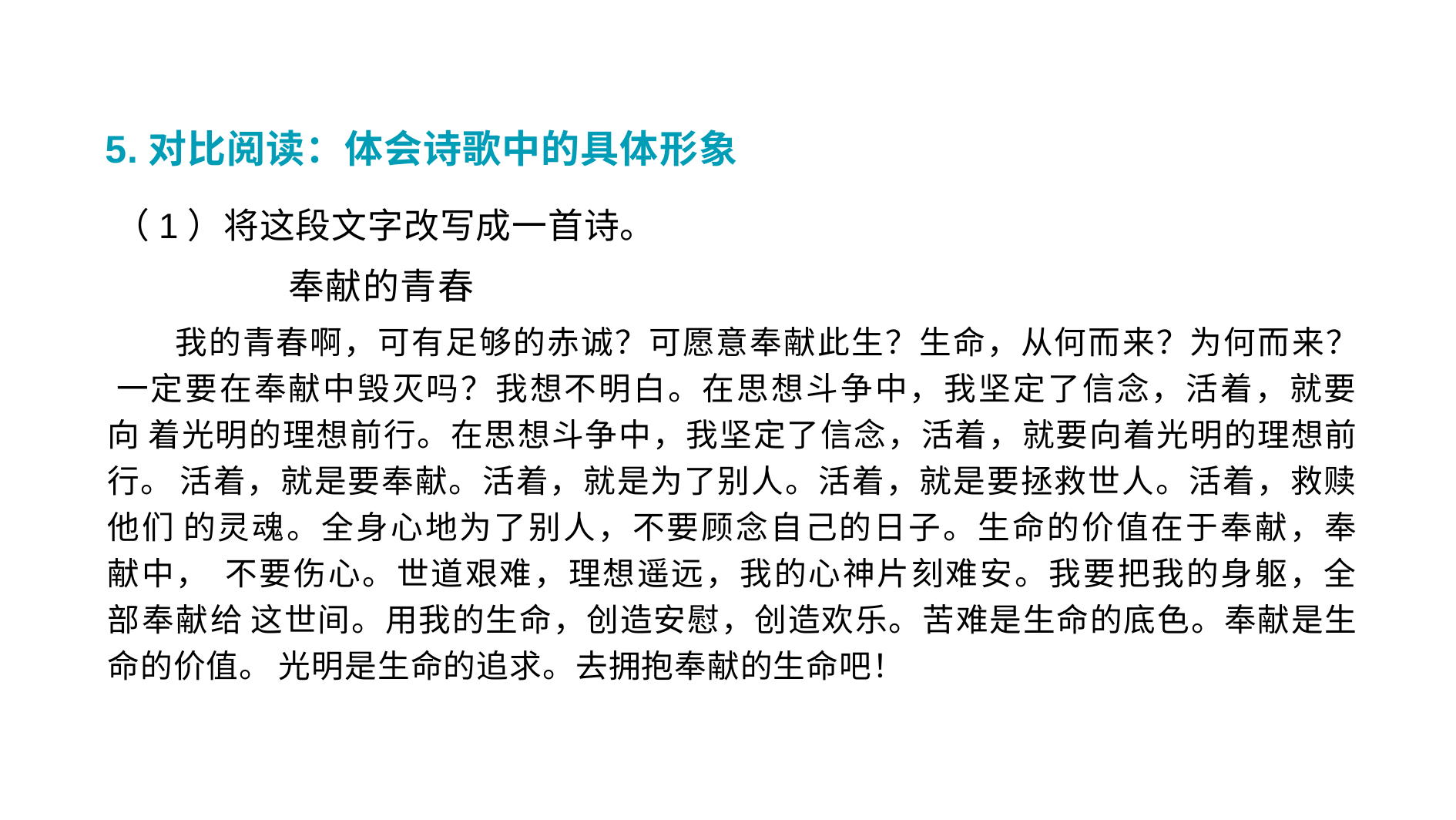

# 5.对比阅读：体会诗歌中的具体形象
（1）将这段文字改写成一首诗。
奉献的青春
我的青春啊，可有足够的赤诚？可愿意奉献此生？生命，从何而来？为何而来？  一定要在奉献中毁灭吗？我想不明白。在思想斗争中，我坚定了信念，活着，就要向 着光明的理想前行。在思想斗争中，我坚定了信念，活着，就要向着光明的理想前行。 活着，就是要奉献。活着，就是为了别人。活着，就是要拯救世人。活着，救赎他们 的灵魂。全身心地为了别人，不要顾念自己的日子。生命的价值在于奉献，奉献中，  不要伤心。世道艰难，理想遥远，我的心神片刻难安。我要把我的身躯，全部奉献给 这世间。用我的生命，创造安慰，创造欢乐。苦难是生命的底色。奉献是生命的价值。 光明是生命的追求。去拥抱奉献的生命吧！